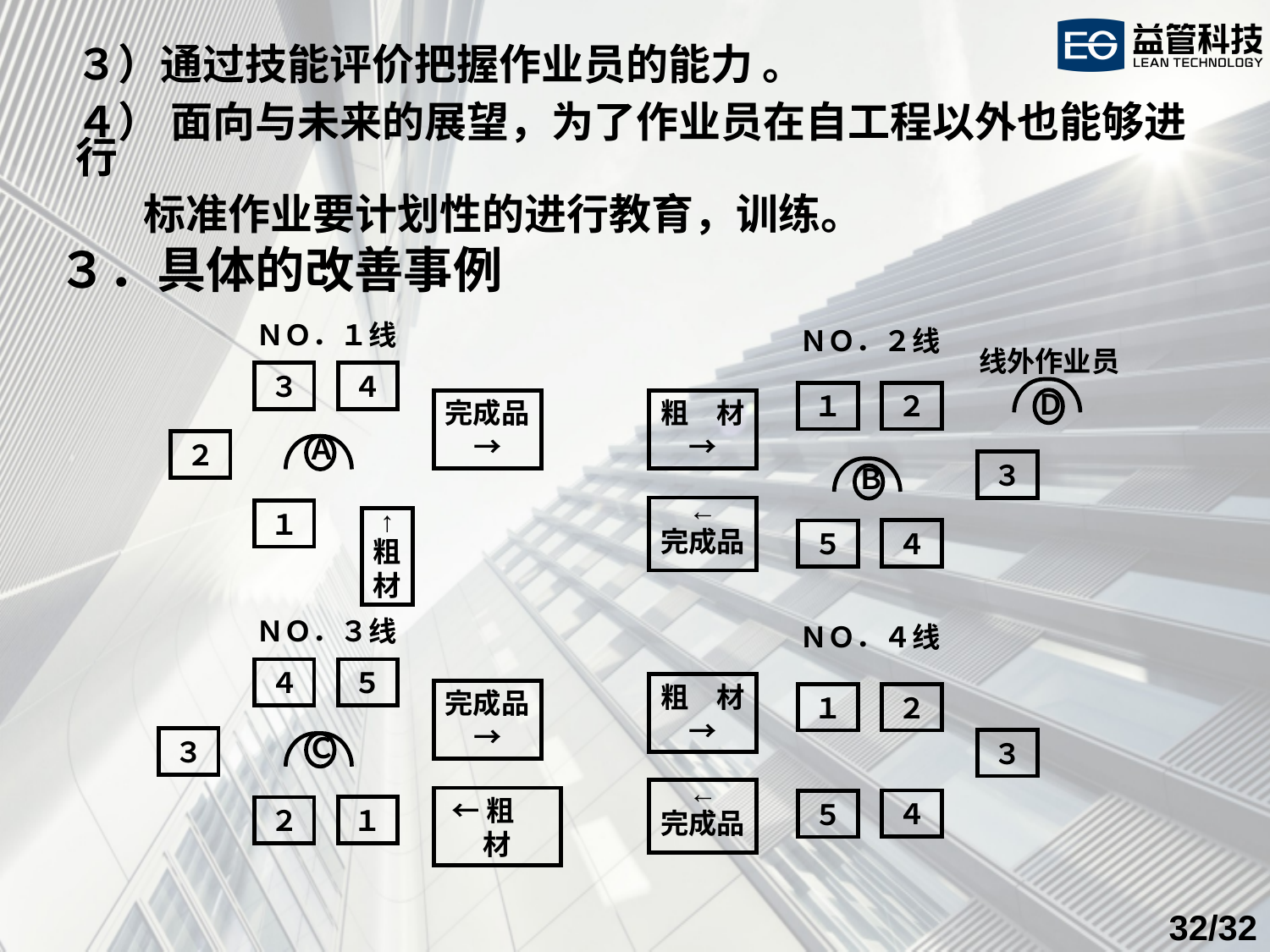

３）通过技能评价把握作业员的能力 。
４） 面向与未来的展望，为了作业员在自工程以外也能够进行
      标准作业要计划性的进行教育，训练。
３．具体的改善事例
ＮＯ．１线
ＮＯ．２线
线外作业员
３
４

Ｄ
１
２

完成品→
粗　材→

Ａ
２

３
Ｂ

←
完成品
１
↑
粗　材
４
５
ＮＯ．３线
ＮＯ．４线
４
５
粗　材→
完成品→
１
２

Ｃ
３
３

←
完成品
←粗　材
４
５
１
２
32/32